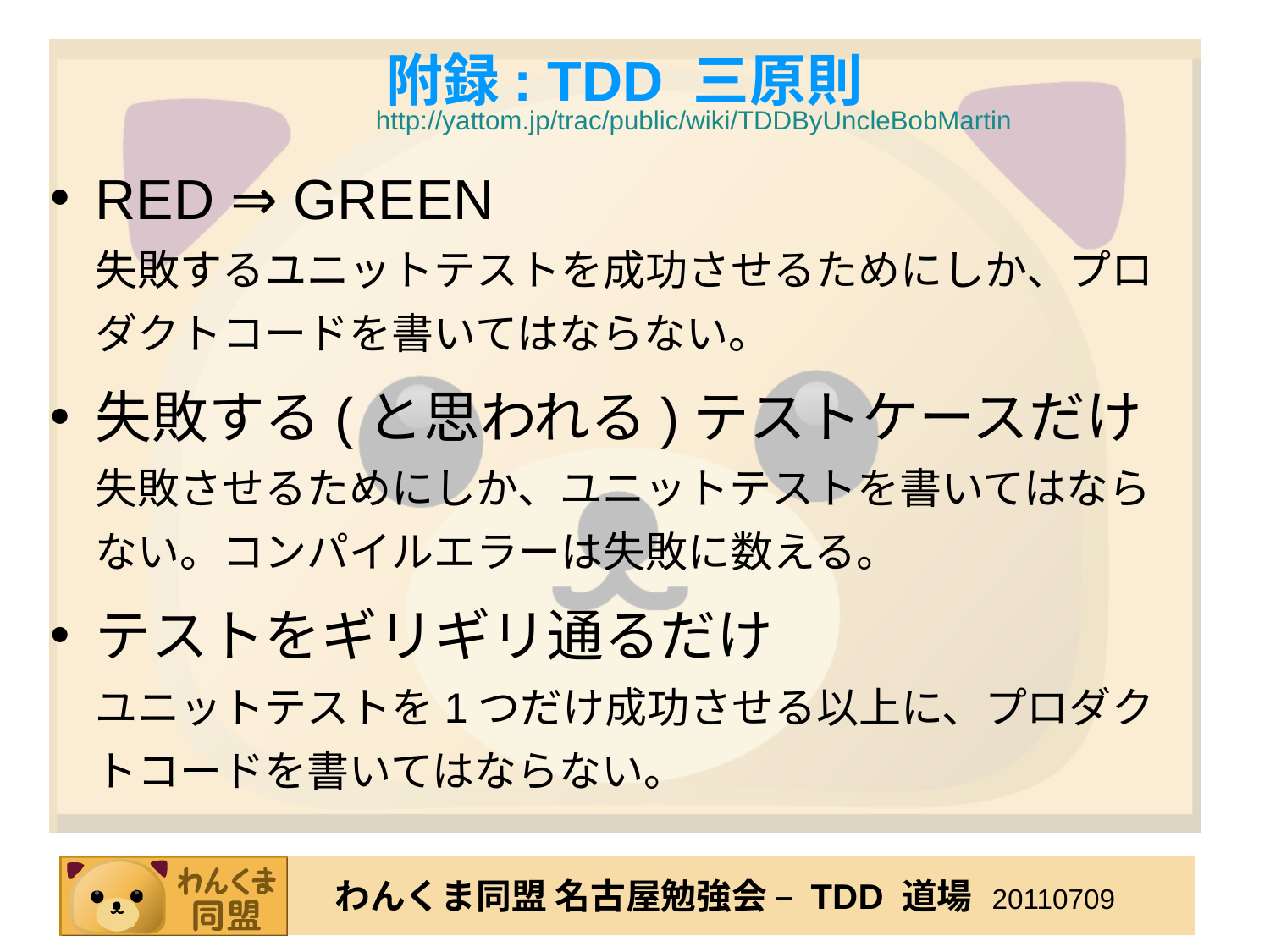

# 附録: TDD 三原則
http://yattom.jp/trac/public/wiki/TDDByUncleBobMartin
RED ⇒ GREEN
失敗するユニットテストを成功させるためにしか、プロダクトコードを書いてはならない。
失敗する(と思われる)テストケースだけ
失敗させるためにしか、ユニットテストを書いてはならない。コンパイルエラーは失敗に数える。
テストをギリギリ通るだけ
ユニットテストを1つだけ成功させる以上に、プロダクトコードを書いてはならない。